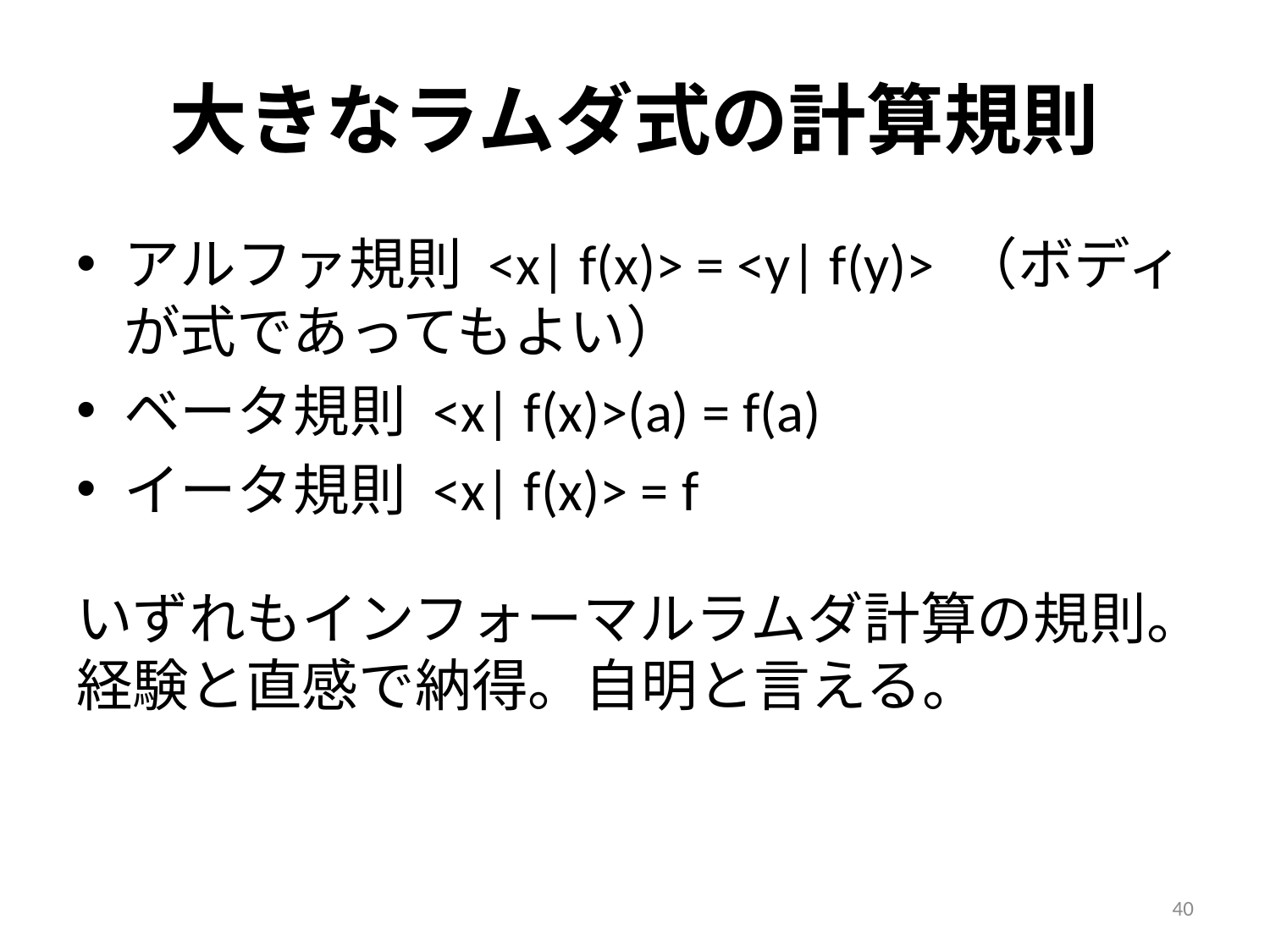

# 大きなラムダ式の計算規則
アルファ規則 <x| f(x)> = <y| f(y)> （ボディが式であってもよい）
ベータ規則 <x| f(x)>(a) = f(a)
イータ規則 <x| f(x)> = f

いずれもインフォーマルラムダ計算の規則。経験と直感で納得。自明と言える。
40